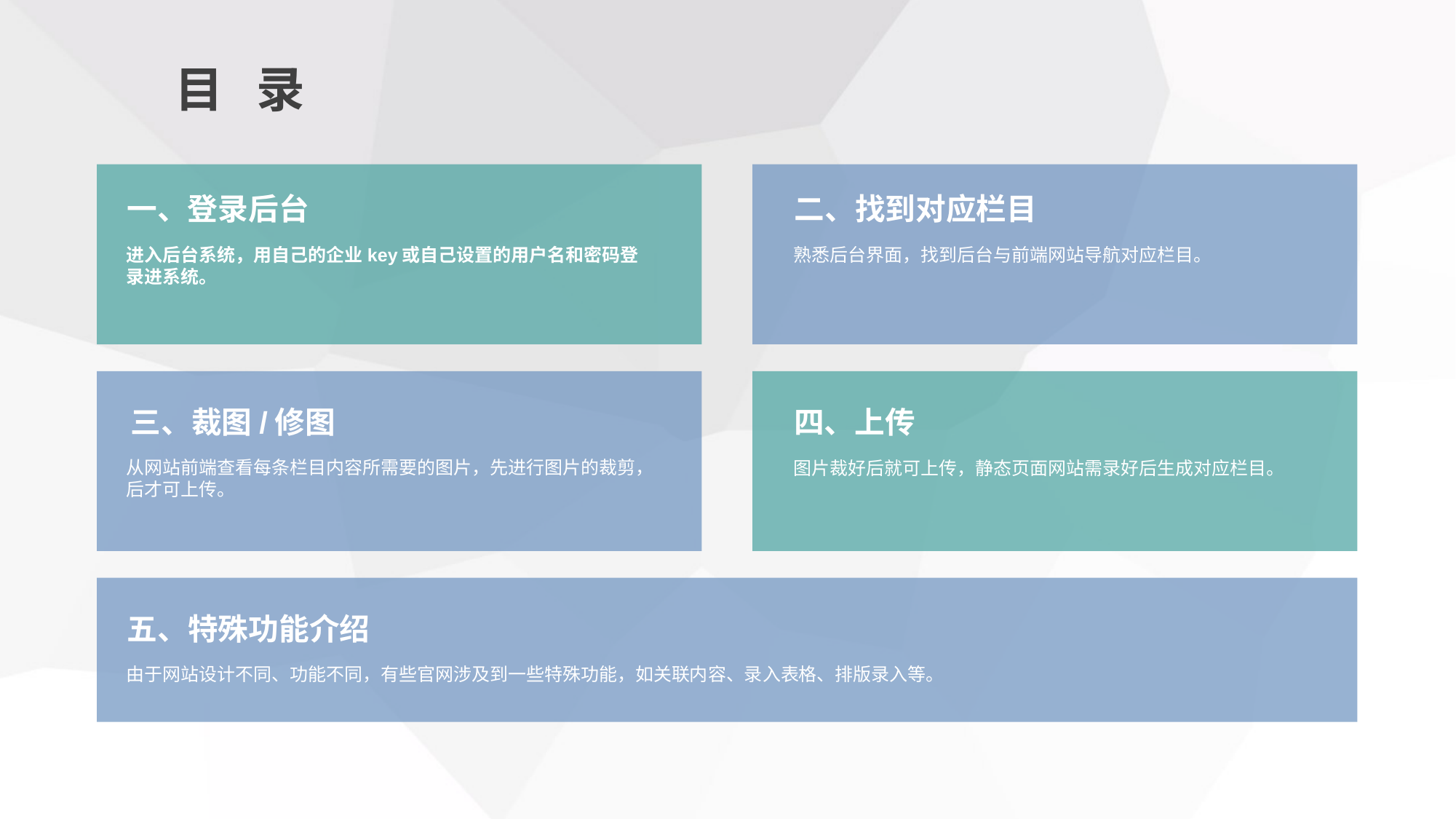

目   录

一、登录后台
二、找到对应栏目
进入后台系统，用自己的企业key或自己设置的用户名和密码登录进系统。
熟悉后台界面，找到后台与前端网站导航对应栏目。

三、裁图/修图
四、上传
从网站前端查看每条栏目内容所需要的图片，先进行图片的裁剪，后才可上传。
图片裁好后就可上传，静态页面网站需录好后生成对应栏目。

五、特殊功能介绍
由于网站设计不同、功能不同，有些官网涉及到一些特殊功能，如关联内容、录入表格、排版录入等。